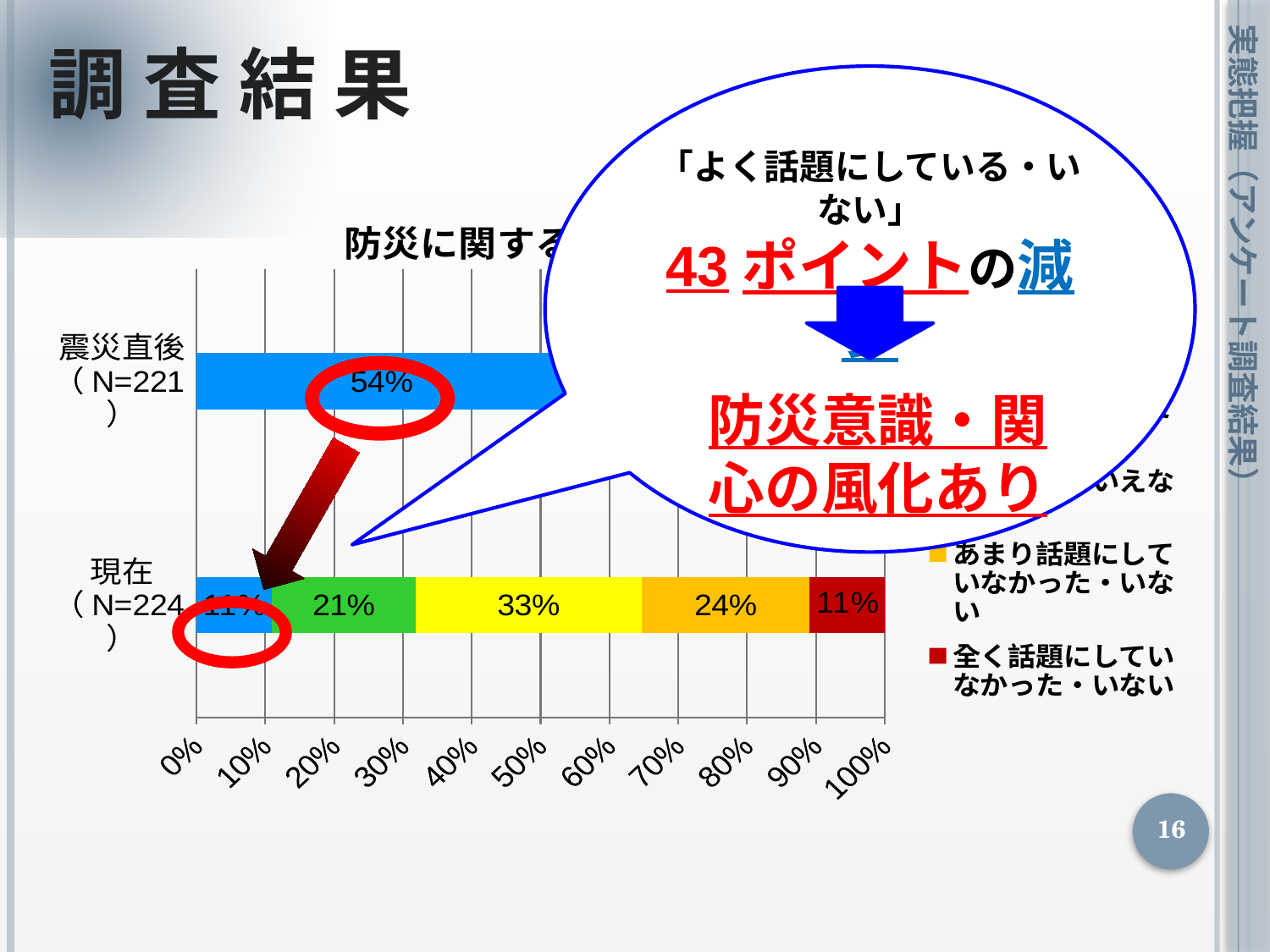

調 査 結 果

「よく話題にしている・いない」
43ポイントの減少

防災意識・関心の風化あり

### Chart: 防災に関する話題量の時間変動

| Category |  |  |  |  |  |
|---|---|---|---|---|---|
| 現在（N=224） | 0.10945273631840796 | 0.20895522388059704 | 0.32835820895522394 | 0.24378109452736327 | 0.10945273631840796 |
| 震災直後（N=221） | 0.5376884422110554 | 0.21105527638190957 | 0.1457286432160804 | 0.07035175879396985 | 0.03517587939698493 |
 実態把握（アンケート調査結果）

16